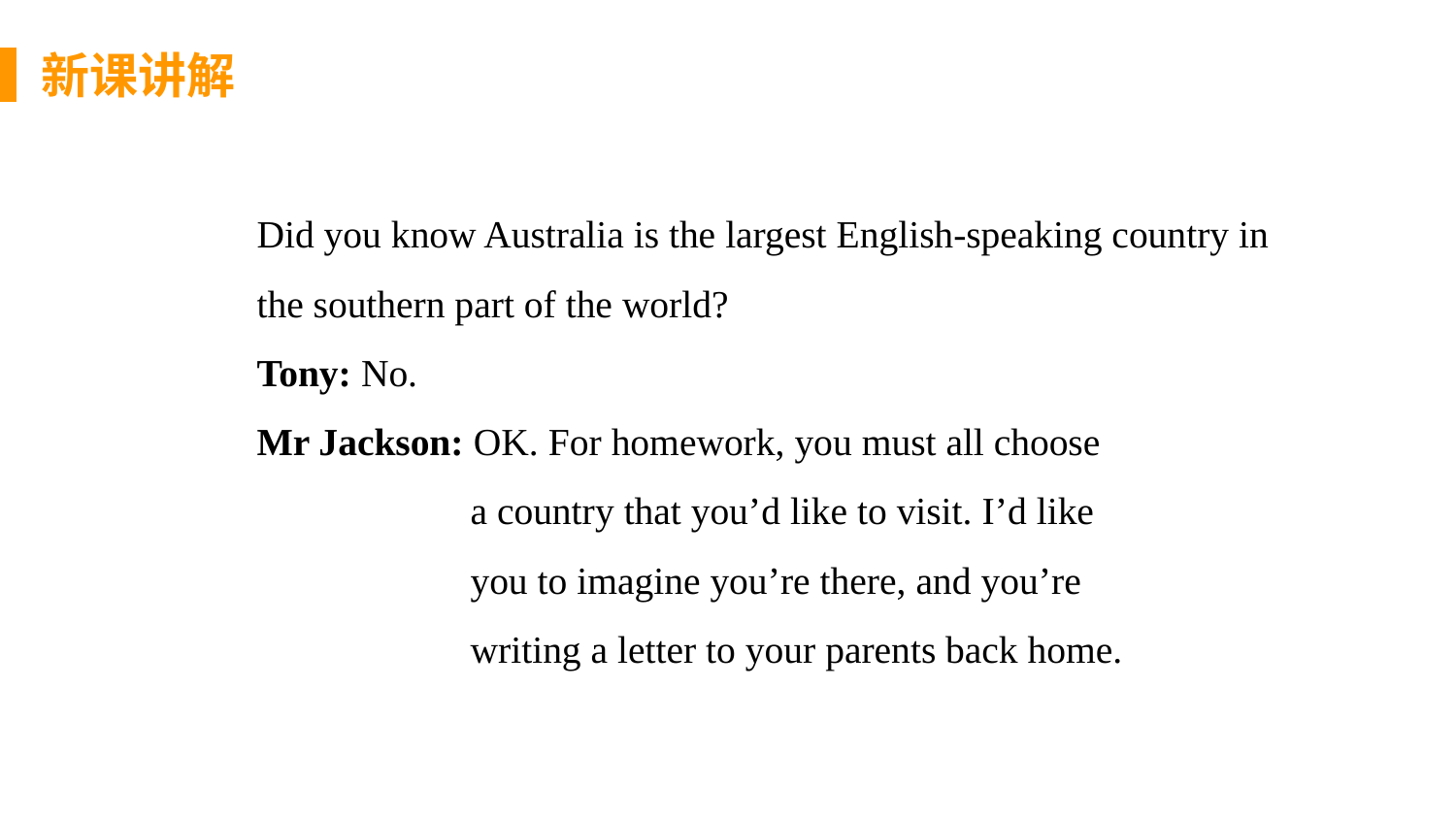

新课讲解

思 考
Did you know Australia is the largest English-speaking country in the southern part of the world?
Tony: No.
Mr Jackson: OK. For homework, you must all choose
                      a country that you’d like to visit. I’d like
                      you to imagine you’re there, and you’re
                      writing a letter to your parents back home.